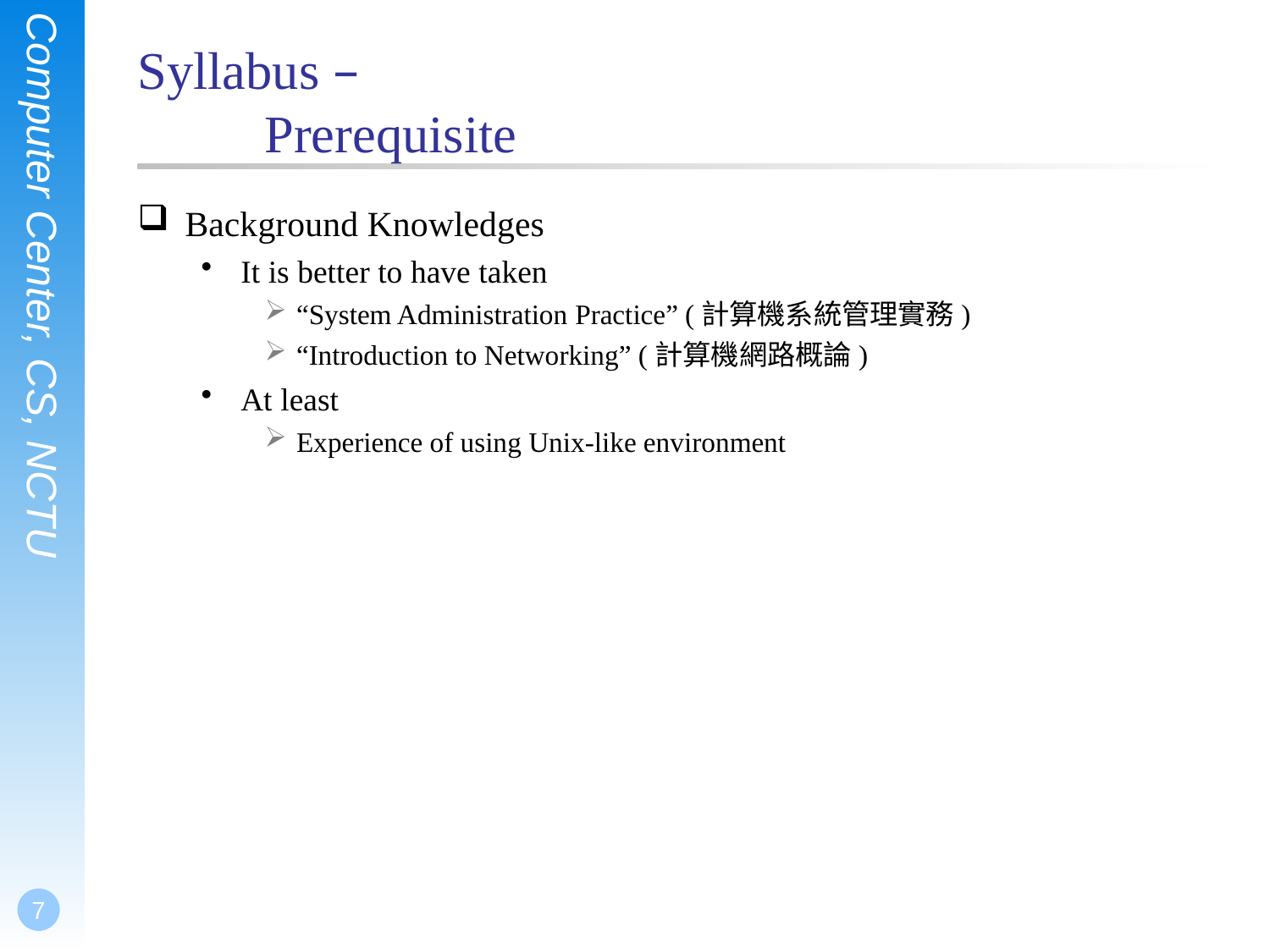

# Syllabus – Prerequisite
Background Knowledges
It is better to have taken
“System Administration Practice” (計算機系統管理實務)
“Introduction to Networking” (計算機網路概論)
At least
Experience of using Unix-like environment